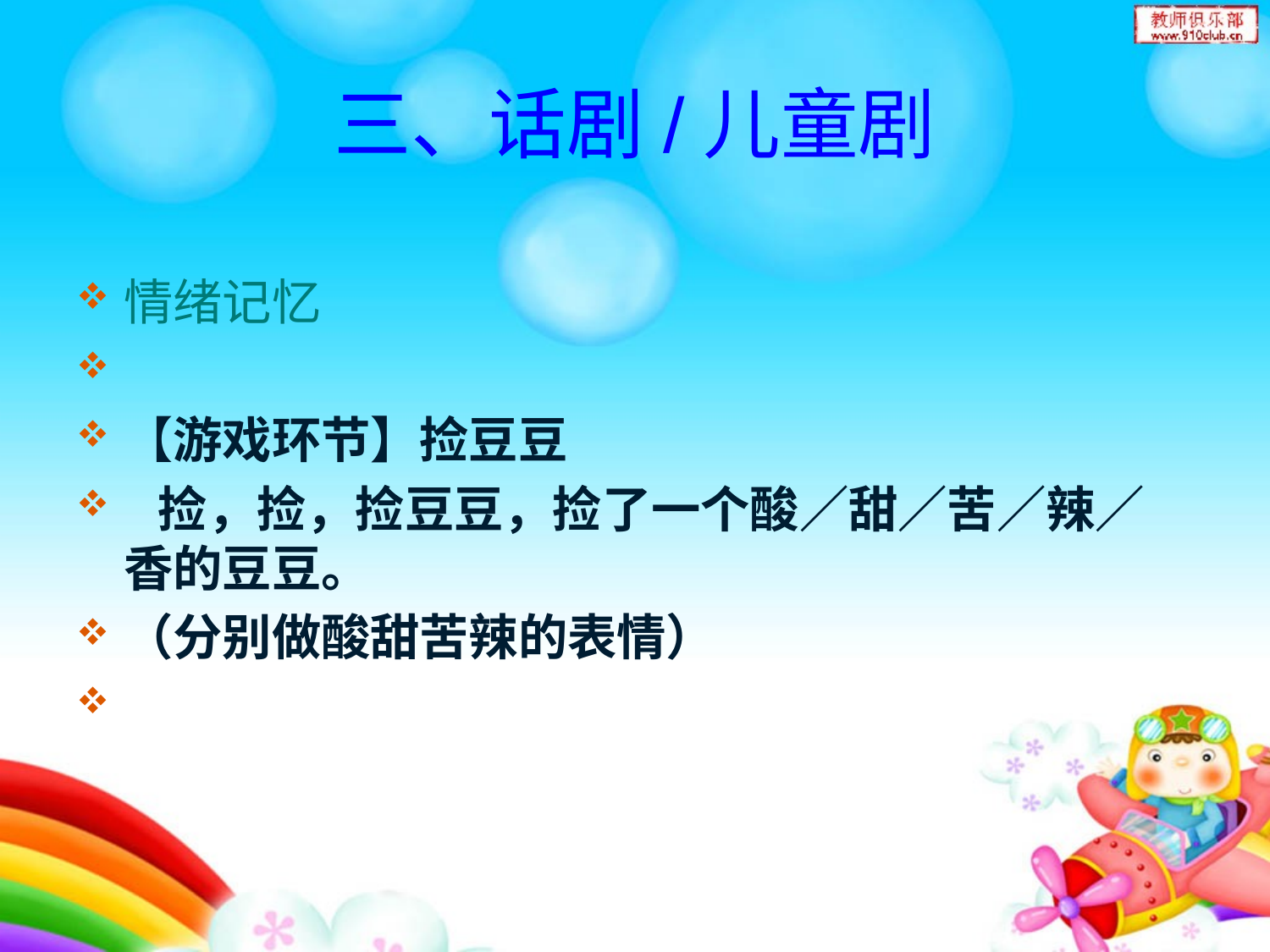

# 三、话剧/儿童剧
情绪记忆

【游戏环节】捡豆豆
  捡，捡，捡豆豆，捡了一个酸／甜／苦／辣／香的豆豆。
（分别做酸甜苦辣的表情）